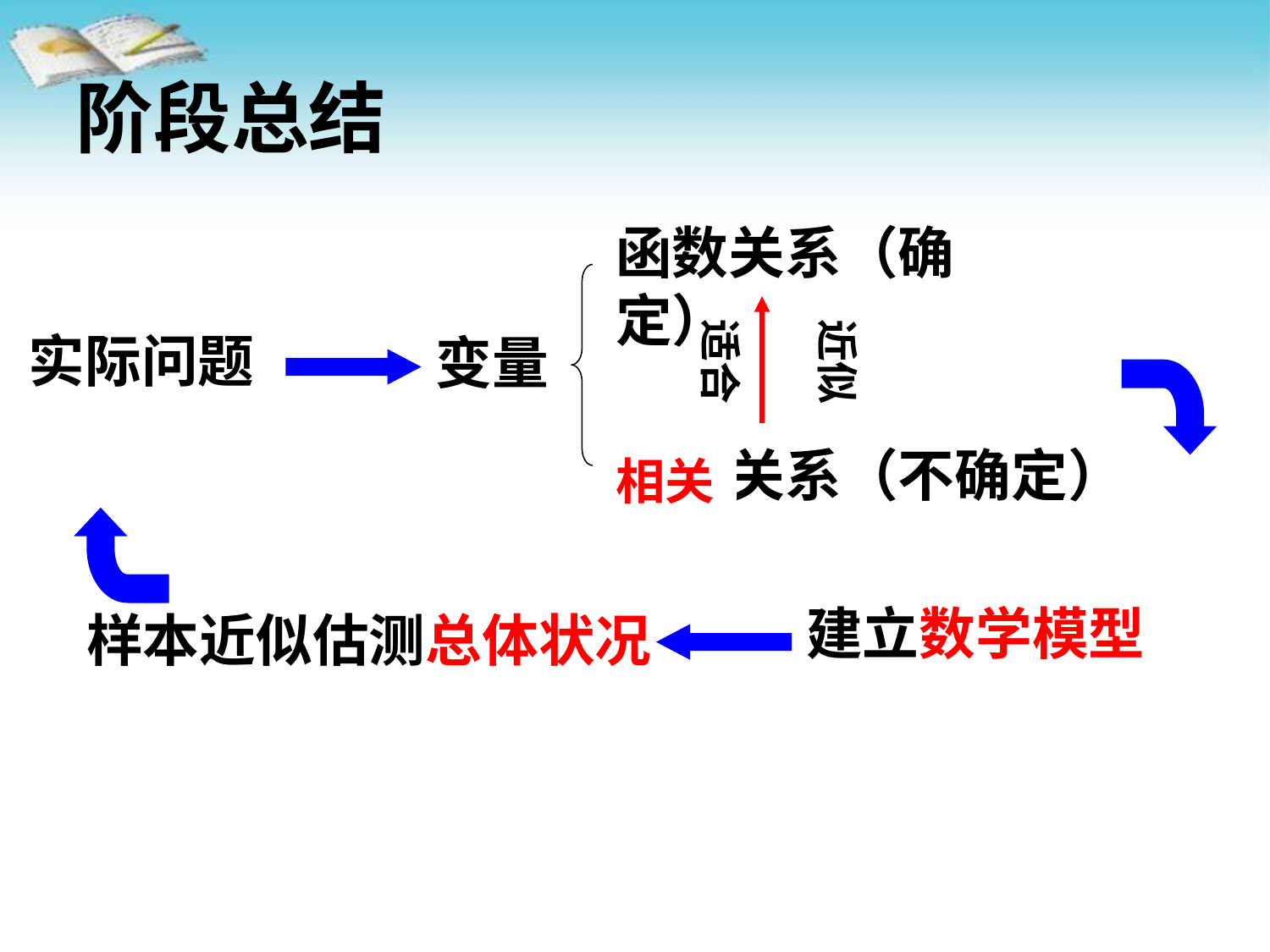

阶段总结
函数关系（确定）

适合
近似
实际问题
变量

依赖关系（不确定）
相关

样本近似估测总体状况
建立数学模型